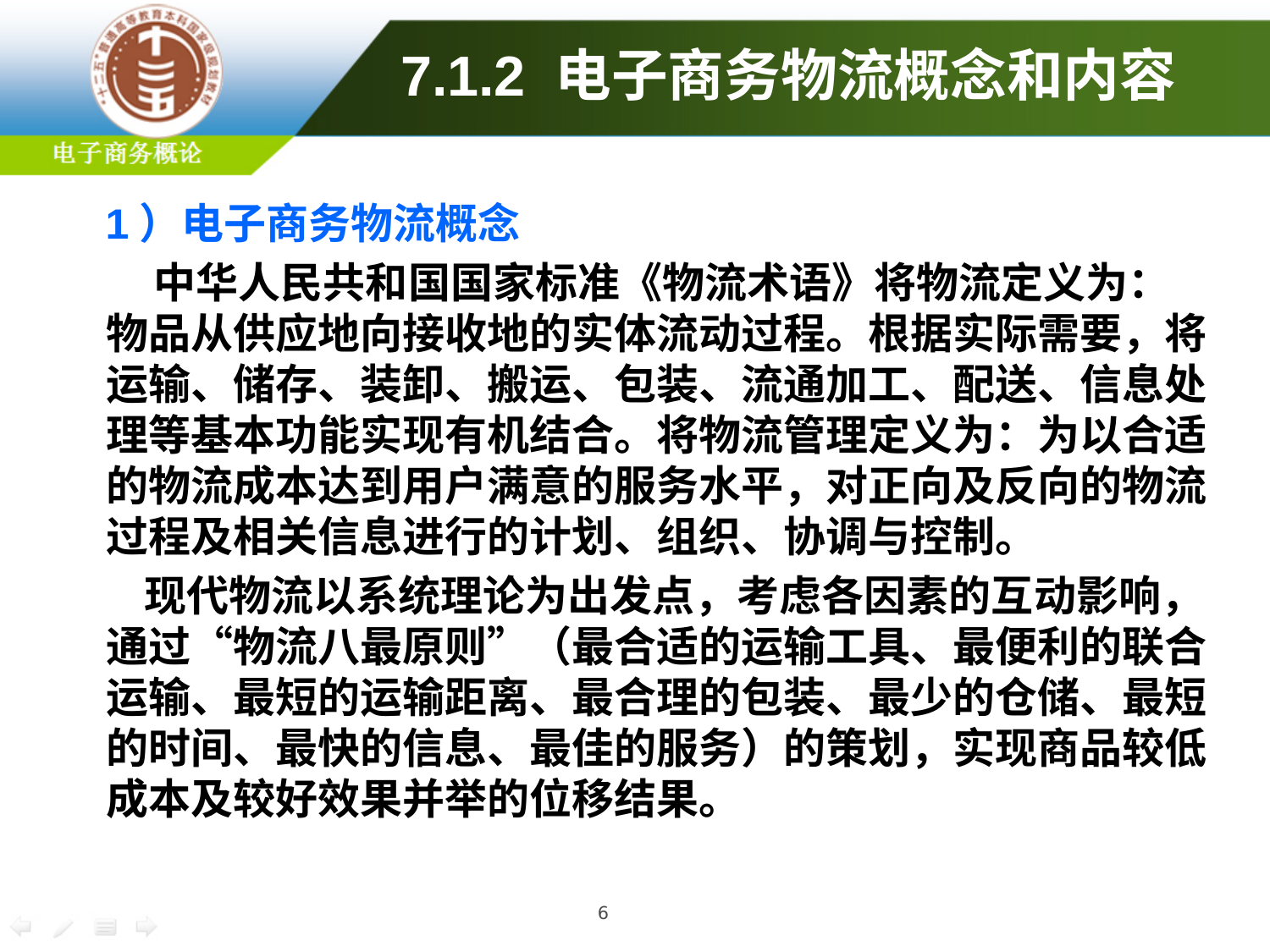

7.1.2 电子商务物流概念和内容
    1）电子商务物流概念
         中华人民共和国国家标准《物流术语》将物流定义为：物品从供应地向接收地的实体流动过程。根据实际需要，将运输、储存、装卸、搬运、包装、流通加工、配送、信息处理等基本功能实现有机结合。将物流管理定义为：为以合适的物流成本达到用户满意的服务水平，对正向及反向的物流过程及相关信息进行的计划、组织、协调与控制。
        现代物流以系统理论为出发点，考虑各因素的互动影响，通过“物流八最原则”（最合适的运输工具、最便利的联合运输、最短的运输距离、最合理的包装、最少的仓储、最短的时间、最快的信息、最佳的服务）的策划，实现商品较低成本及较好效果并举的位移结果。

6